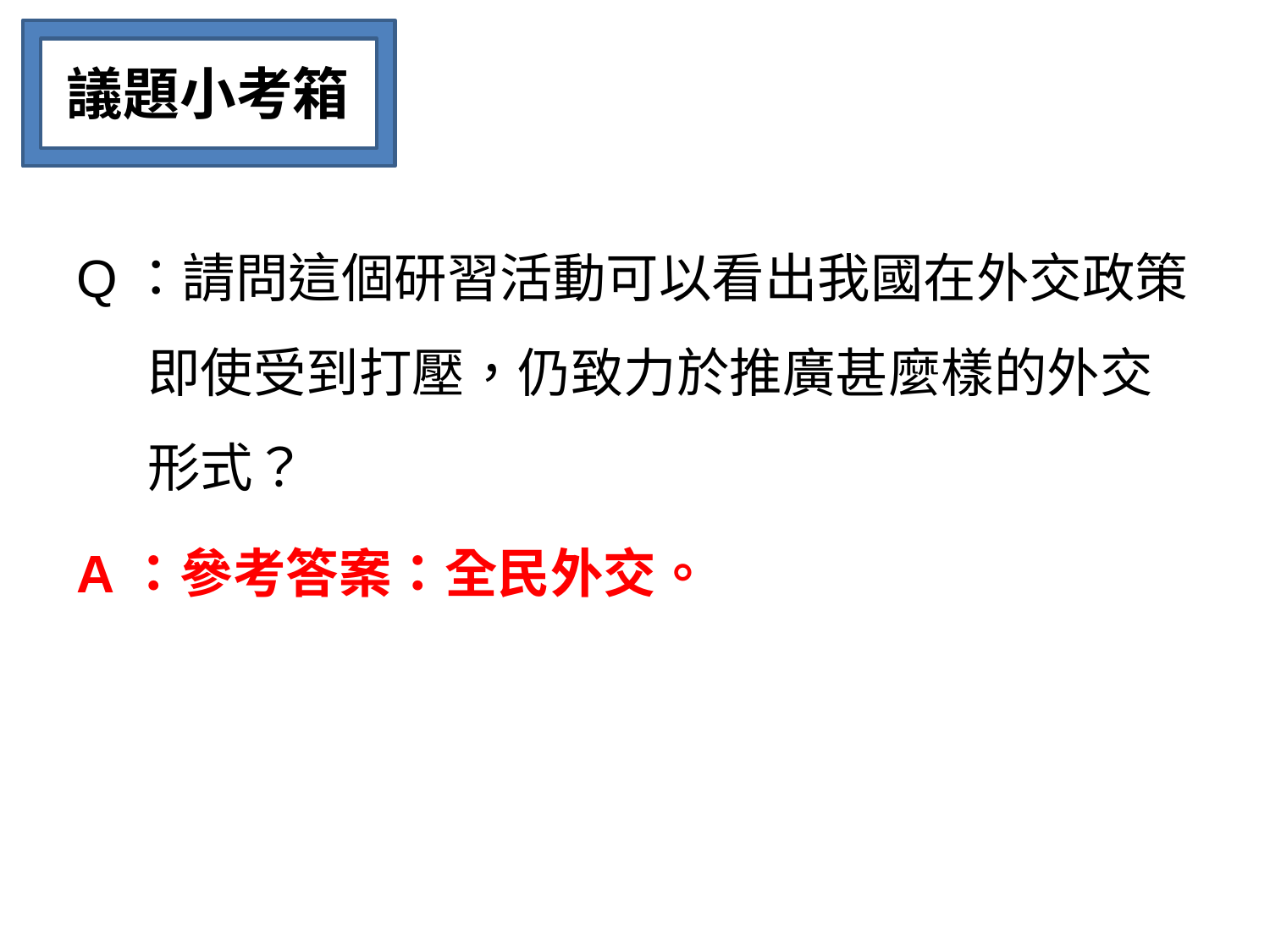

議題小考箱
Q：請問這個研習活動可以看出我國在外交政策即使受到打壓，仍致力於推廣甚麼樣的外交形式？
A：參考答案：全民外交。